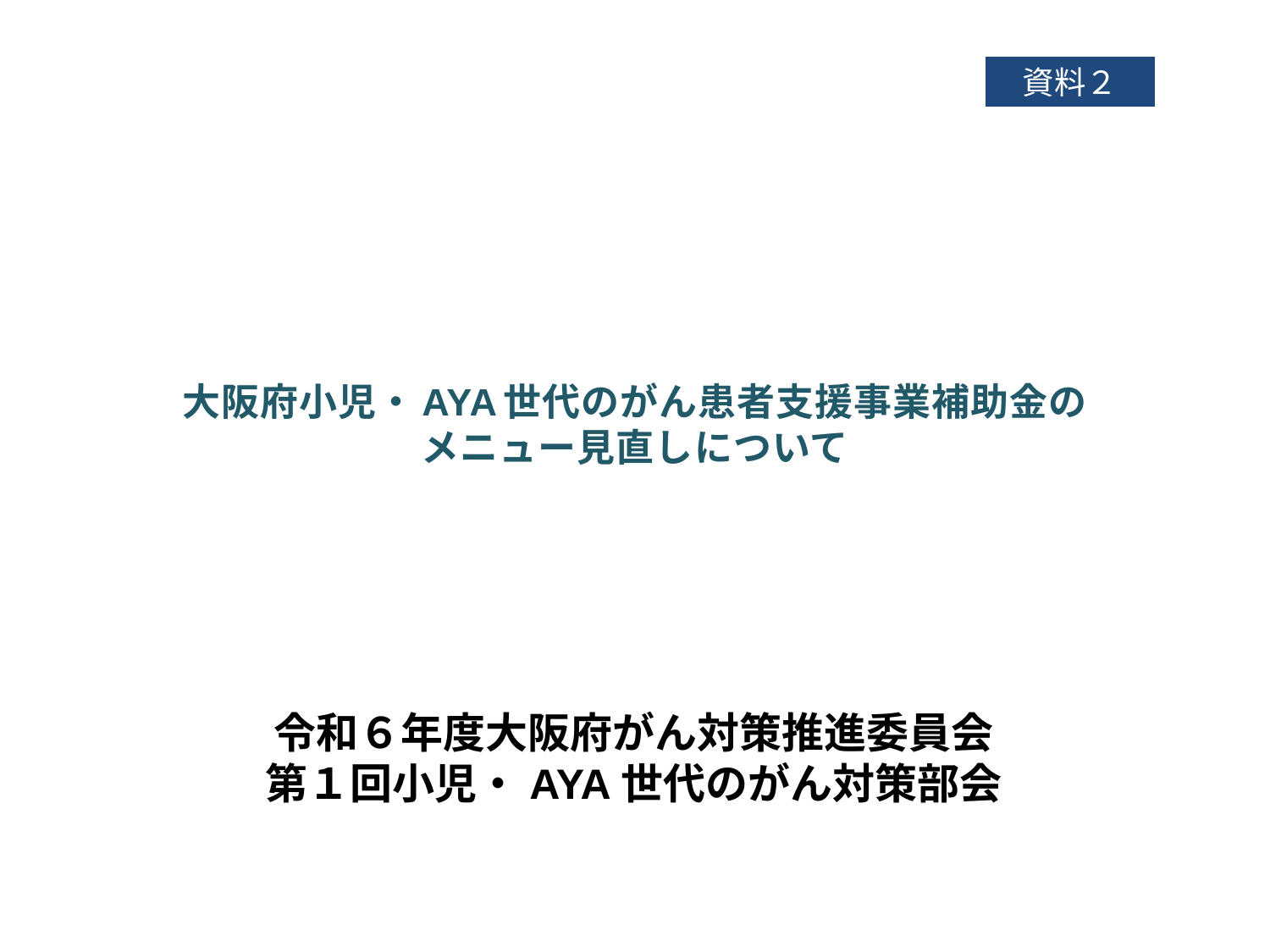

資料２
大阪府小児・AYA世代のがん患者支援事業補助金の
メニュー見直しについて
令和６年度大阪府がん対策推進委員会
第１回小児・AYA世代のがん対策部会